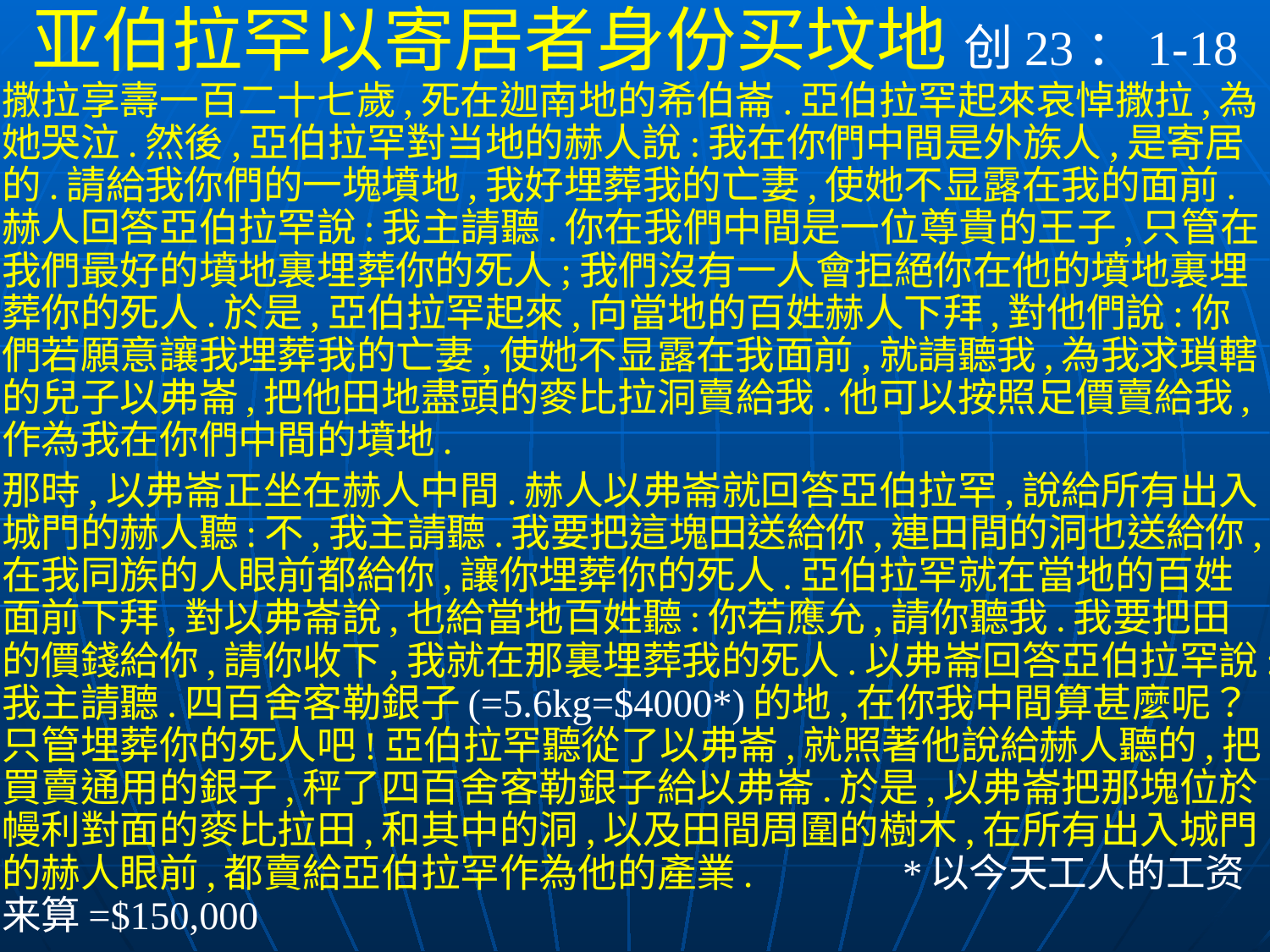

亚伯拉罕以寄居者身份买坟地 创23：1-18
撒拉享壽一百二十七歲,死在迦南地的希伯崙.亞伯拉罕起來哀悼撒拉,為她哭泣.然後,亞伯拉罕對当地的赫人說:我在你們中間是外族人,是寄居的.請給我你們的一塊墳地,我好埋葬我的亡妻,使她不显露在我的面前.赫人回答亞伯拉罕說:我主請聽.你在我們中間是一位尊貴的王子,只管在我們最好的墳地裏埋葬你的死人;我們沒有一人會拒絕你在他的墳地裏埋葬你的死人.於是,亞伯拉罕起來,向當地的百姓赫人下拜,對他們說:你們若願意讓我埋葬我的亡妻,使她不显露在我面前,就請聽我,為我求瑣轄的兒子以弗崙,把他田地盡頭的麥比拉洞賣給我.他可以按照足價賣給我,作為我在你們中間的墳地.
那時,以弗崙正坐在赫人中間.赫人以弗崙就回答亞伯拉罕,說給所有出入城門的赫人聽:不,我主請聽.我要把這塊田送給你,連田間的洞也送給你,在我同族的人眼前都給你,讓你埋葬你的死人.亞伯拉罕就在當地的百姓面前下拜,對以弗崙說,也給當地百姓聽:你若應允,請你聽我.我要把田的價錢給你,請你收下,我就在那裏埋葬我的死人.以弗崙回答亞伯拉罕說:我主請聽.四百舍客勒銀子(=5.6kg=$4000*)的地,在你我中間算甚麼呢？只管埋葬你的死人吧!亞伯拉罕聽從了以弗崙,就照著他說給赫人聽的,把買賣通用的銀子,秤了四百舍客勒銀子給以弗崙.於是,以弗崙把那塊位於幔利對面的麥比拉田,和其中的洞,以及田間周圍的樹木,在所有出入城門的赫人眼前,都賣給亞伯拉罕作為他的產業.               *以今天工人的工资来算=$150,000